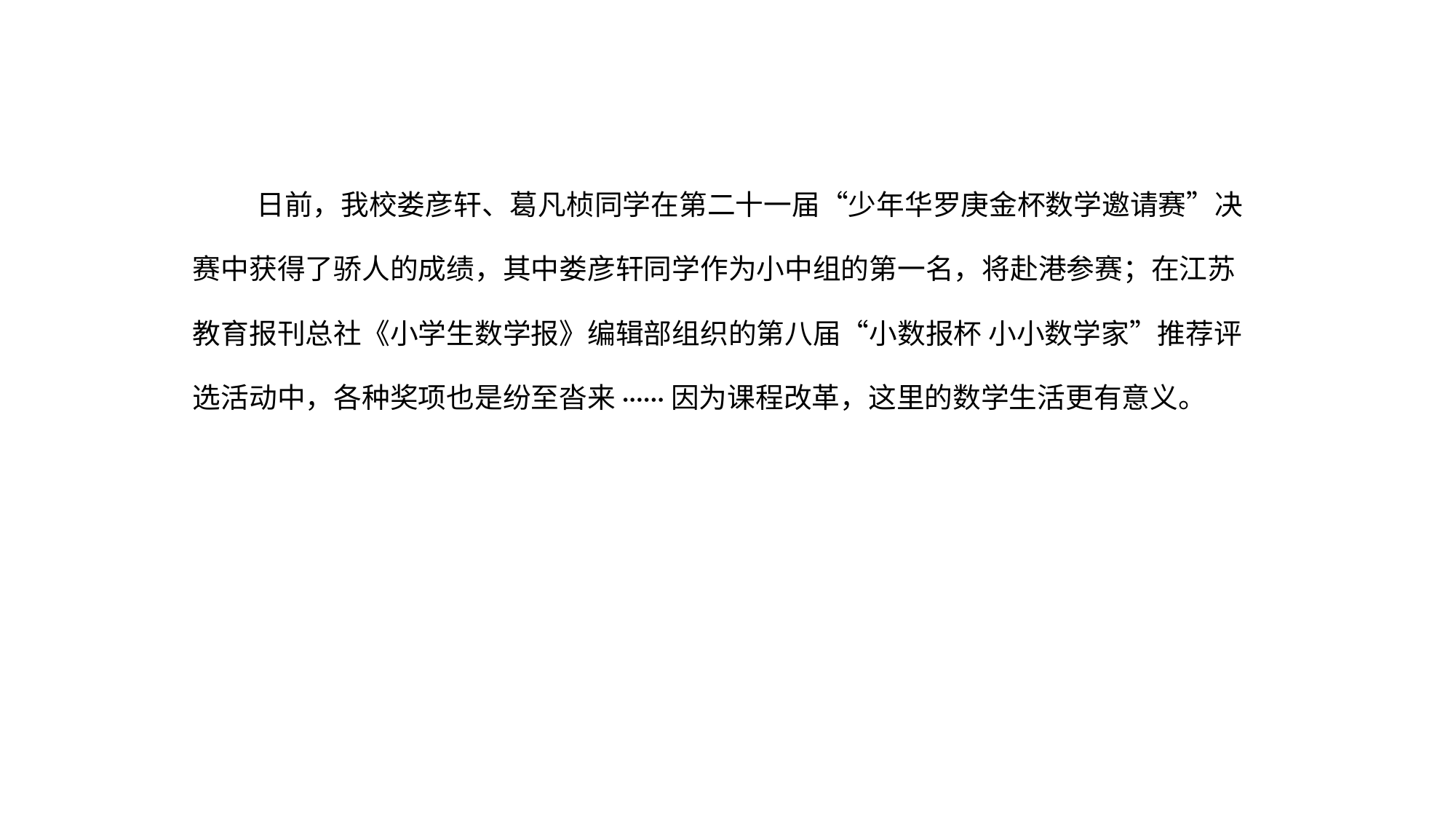

# 日前，我校娄彦轩、葛凡桢同学在第二十一届“少年华罗庚金杯数学邀请赛”决赛中获得了骄人的成绩，其中娄彦轩同学作为小中组的第一名，将赴港参赛；在江苏教育报刊总社《小学生数学报》编辑部组织的第八届“小数报杯 小小数学家”推荐评选活动中，各种奖项也是纷至沓来······因为课程改革，这里的数学生活更有意义。